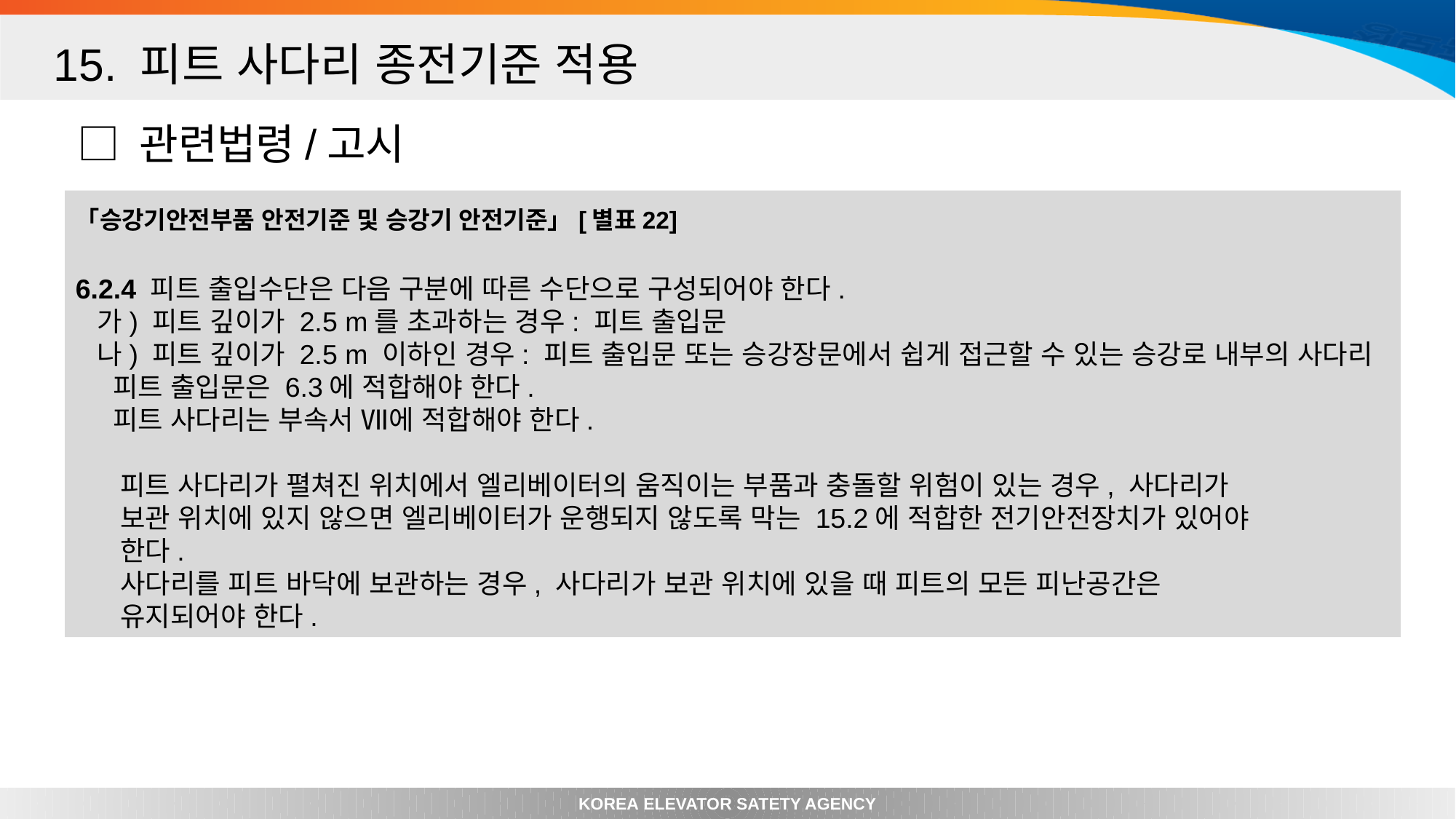

15. 피트 사다리 종전기준 적용
□ 관련법령/고시
「승강기안전부품 안전기준 및 승강기 안전기준」[별표22]

6.2.4 피트 출입수단은 다음 구분에 따른 수단으로 구성되어야 한다.
  가) 피트 깊이가 2.5 m를 초과하는 경우: 피트 출입문
  나) 피트 깊이가 2.5 m 이하인 경우: 피트 출입문 또는 승강장문에서 쉽게 접근할 수 있는 승강로 내부의 사다리
    피트 출입문은 6.3에 적합해야 한다.
    피트 사다리는 부속서 Ⅶ에 적합해야 한다.

     피트 사다리가 펼쳐진 위치에서 엘리베이터의 움직이는 부품과 충돌할 위험이 있는 경우, 사다리가
     보관 위치에 있지 않으면 엘리베이터가 운행되지 않도록 막는 15.2에 적합한 전기안전장치가 있어야
     한다.
     사다리를 피트 바닥에 보관하는 경우, 사다리가 보관 위치에 있을 때 피트의 모든 피난공간은
     유지되어야 한다.